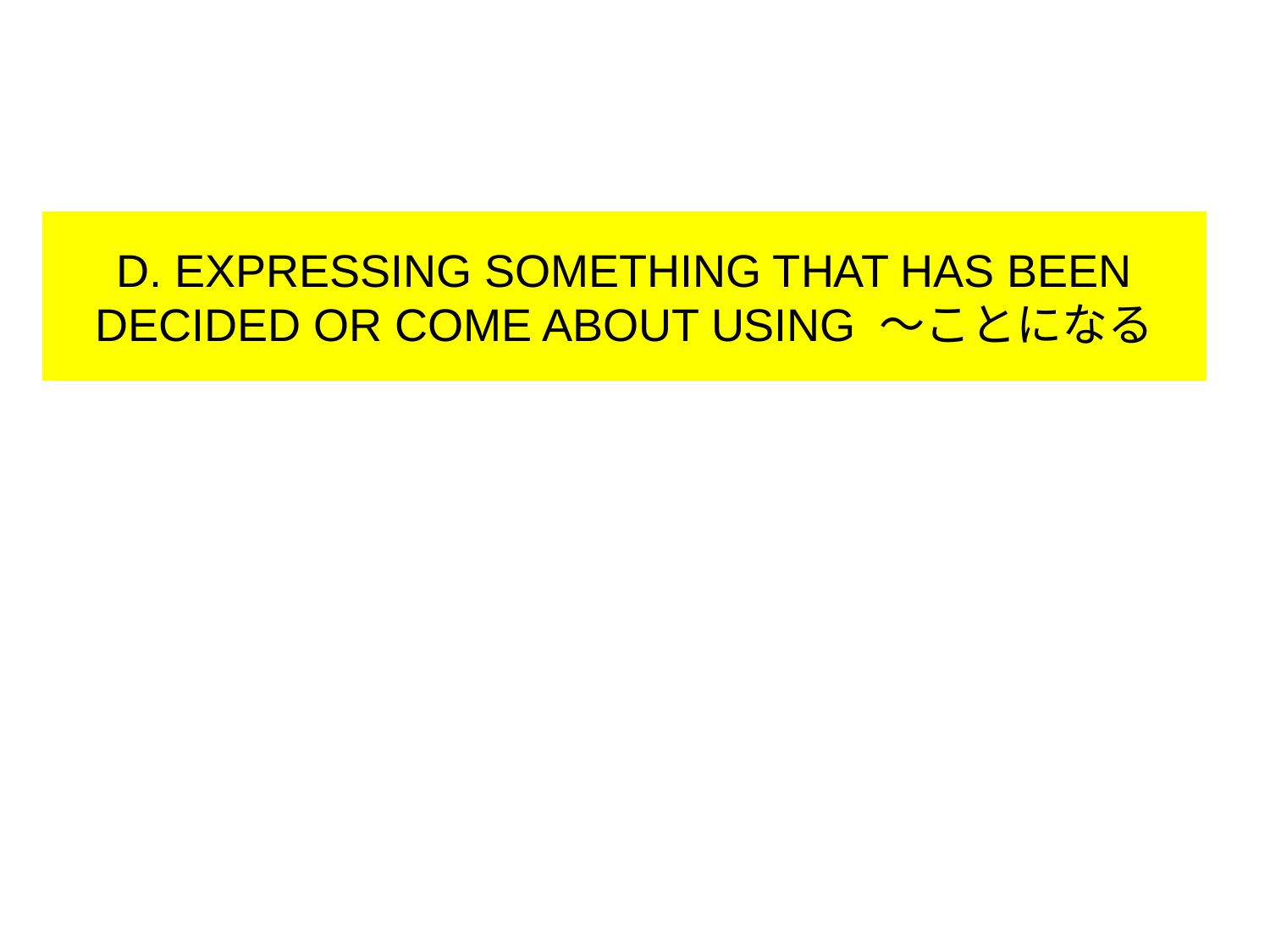

# D. Expressing something that has been decided or come about using 〜ことになる